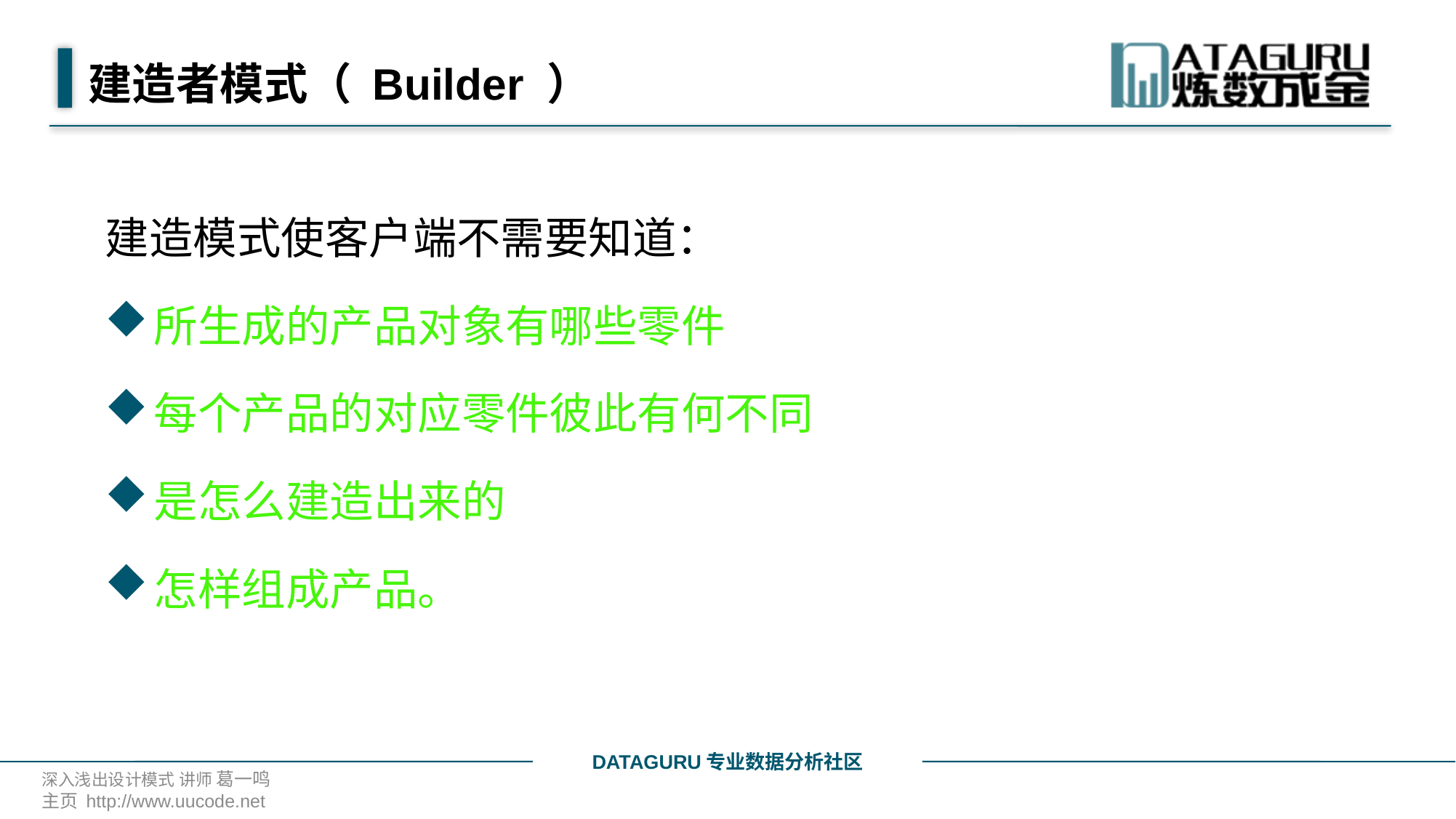

# 建造者模式（ Builder ）
建造模式使客户端不需要知道：
所生成的产品对象有哪些零件
每个产品的对应零件彼此有何不同
是怎么建造出来的
怎样组成产品。